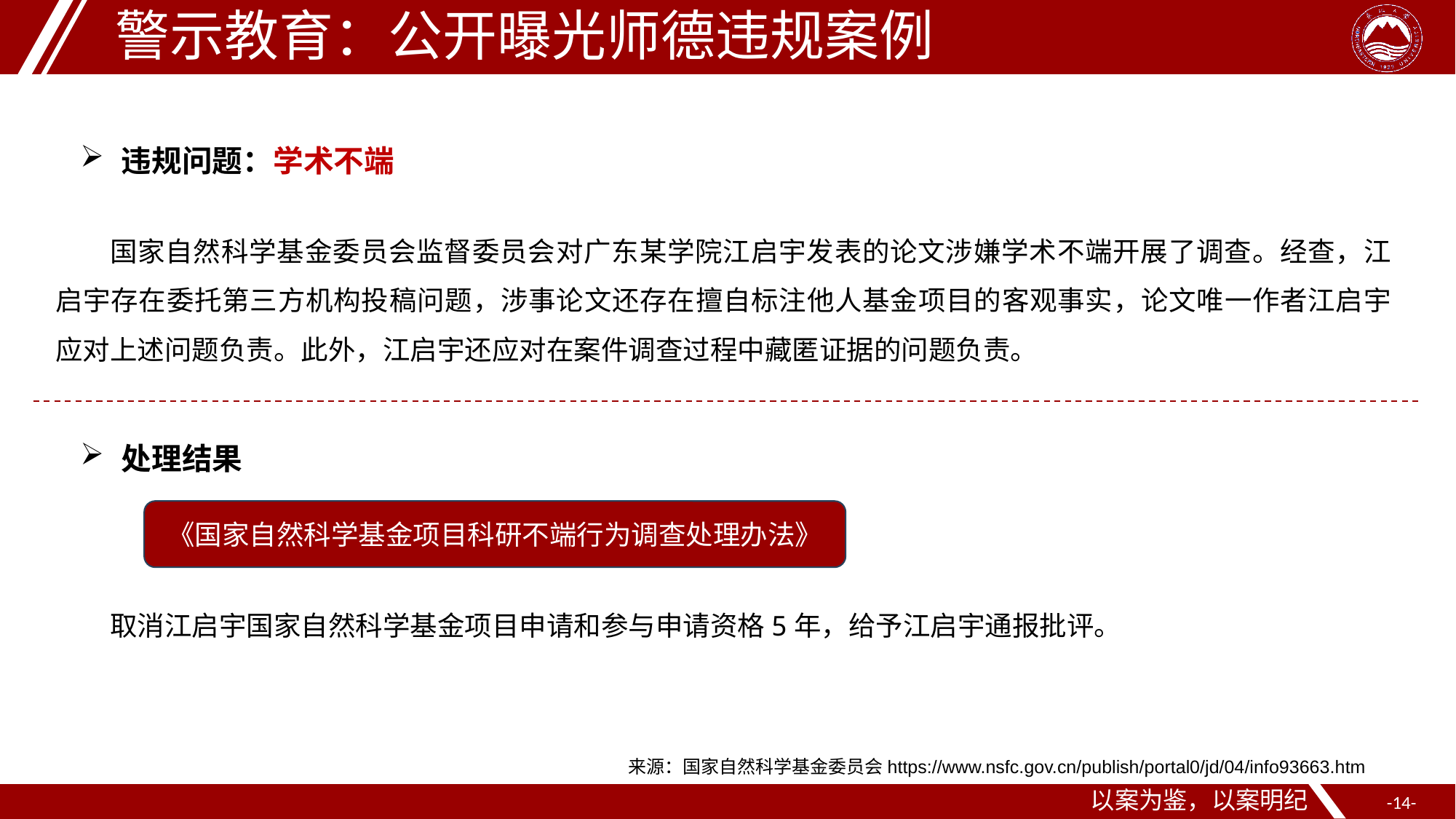

警示教育：公开曝光师德违规案例
违规问题：学术不端
国家自然科学基金委员会监督委员会对广东某学院江启宇发表的论文涉嫌学术不端开展了调查。经查，江启宇存在委托第三方机构投稿问题，涉事论文还存在擅自标注他人基金项目的客观事实，论文唯一作者江启宇应对上述问题负责。此外，江启宇还应对在案件调查过程中藏匿证据的问题负责。
处理结果
《国家自然科学基金项目科研不端行为调查处理办法》
取消江启宇国家自然科学基金项目申请和参与申请资格5年，给予江启宇通报批评。
来源：国家自然科学基金委员会https://www.nsfc.gov.cn/publish/portal0/jd/04/info93663.htm

以案为鉴，以案明纪
-14-